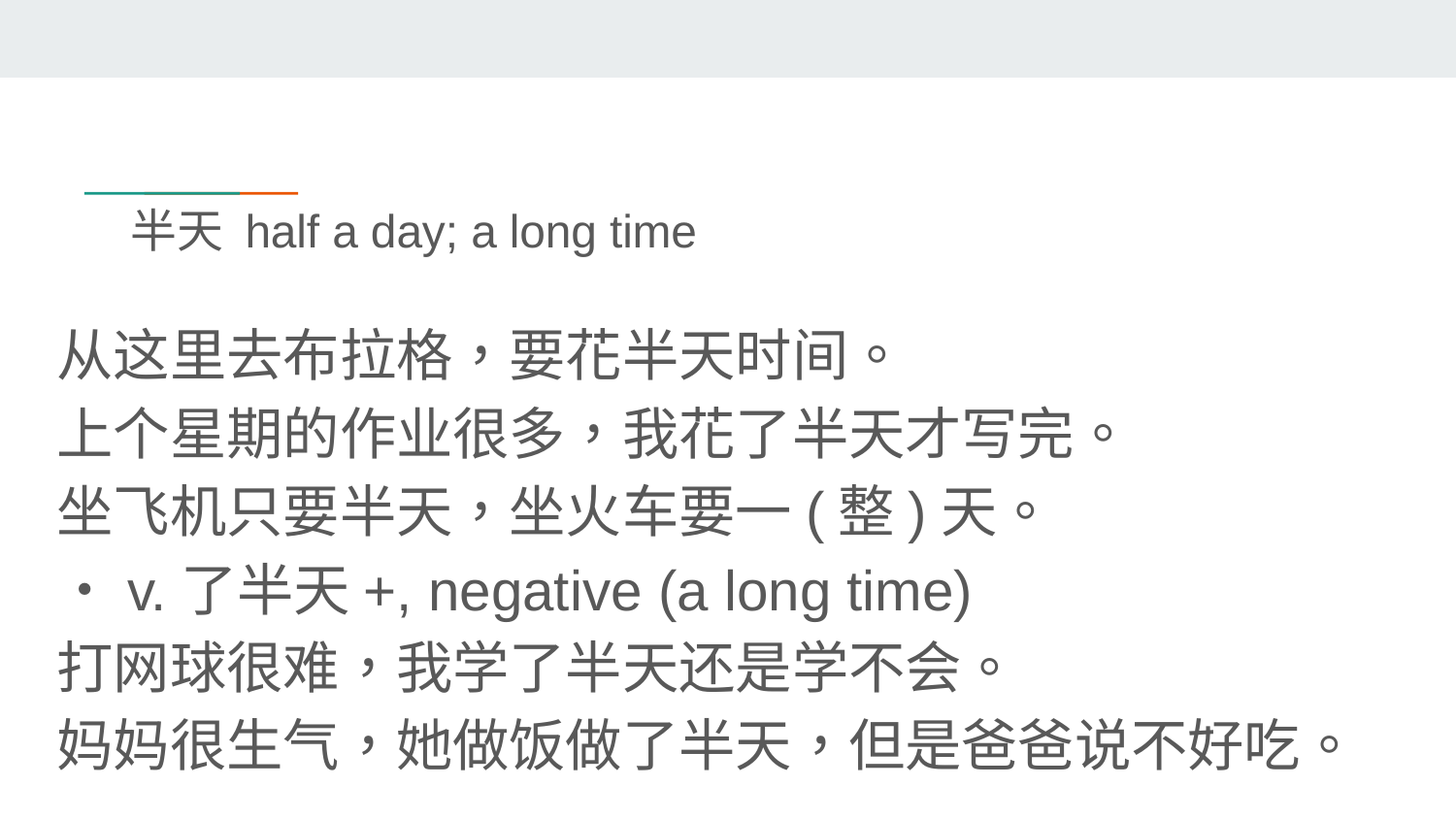

# 半天 half a day; a long time

从这里去布拉格，要花半天时间。
上个星期的作业很多，我花了半天才写完。
坐飞机只要半天，坐火车要一(整)天。
・v.了半天+, negative (a long time)
打网球很难，我学了半天还是学不会。
妈妈很生气，她做饭做了半天，但是爸爸说不好吃。